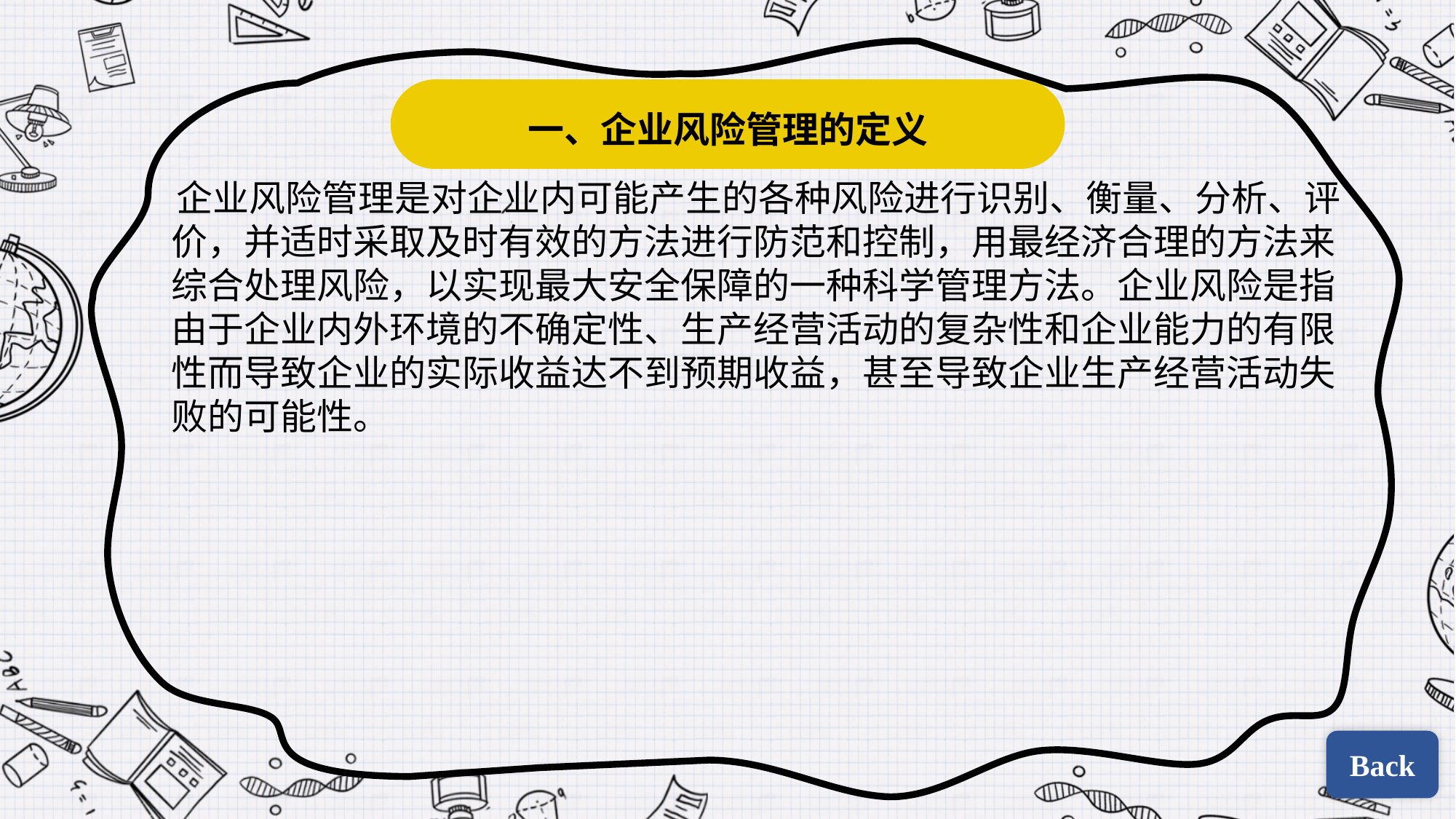

一、企业风险管理的定义
企业风险管理是对企业内可能产生的各种风险进行识别、衡量、分析、评价，并适时采取及时有效的方法进行防范和控制，用最经济合理的方法来综合处理风险，以实现最大安全保障的一种科学管理方法。企业风险是指由于企业内外环境的不确定性、生产经营活动的复杂性和企业能力的有限性而导致企业的实际收益达不到预期收益，甚至导致企业生产经营活动失败的可能性。

Back